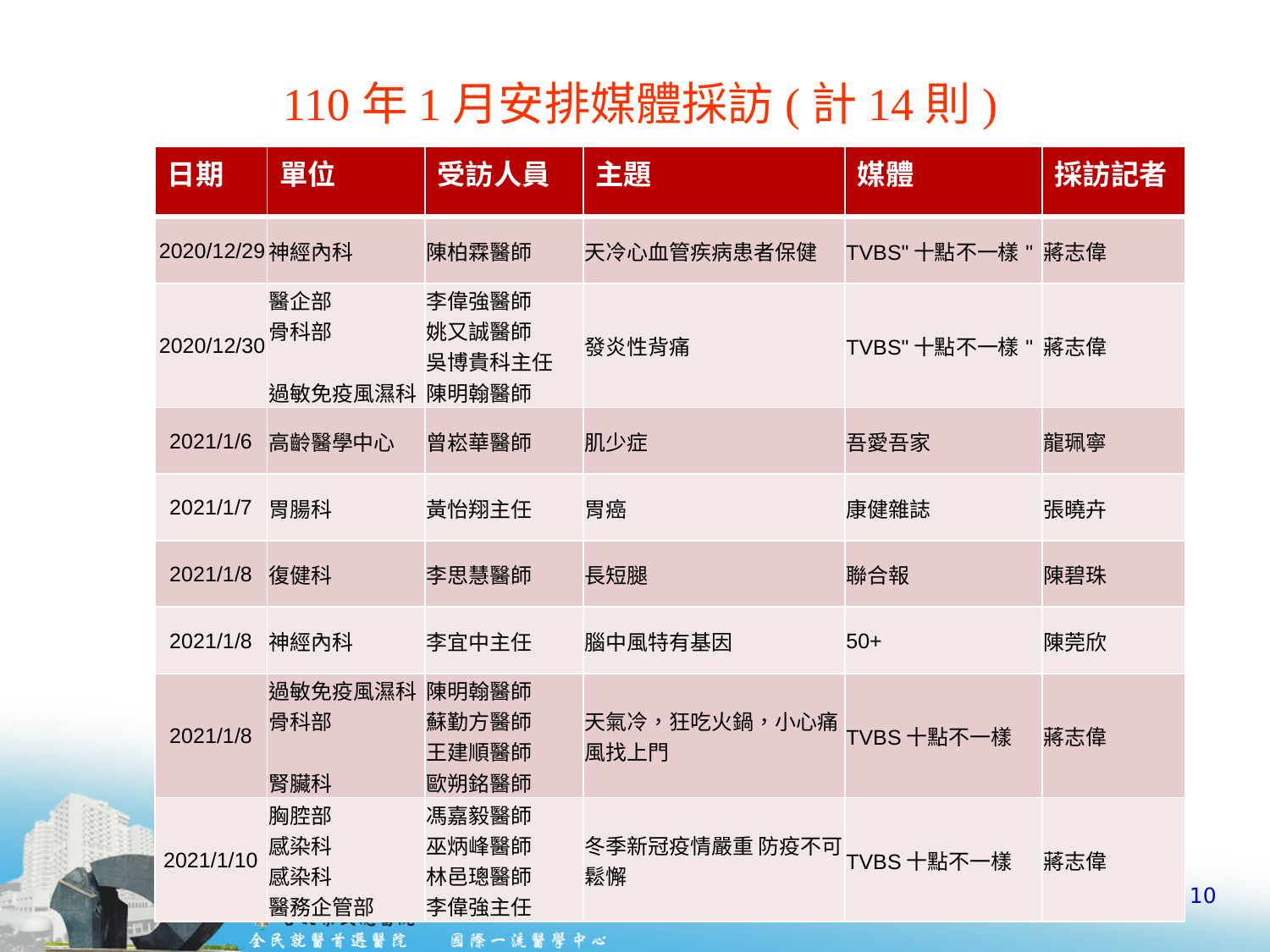

# 110年1月安排媒體採訪(計14則)
| 日期 | 單位 | 受訪人員 | 主題 | 媒體 | 採訪記者 |
| --- | --- | --- | --- | --- | --- |
| 2020/12/29 | 神經內科 | 陳柏霖醫師 | 天冷心血管疾病患者保健 | TVBS"十點不一樣" | 蔣志偉 |
| 2020/12/30 | 醫企部 骨科部 過敏免疫風濕科 | 李偉強醫師 姚又誠醫師 吳博貴科主任 陳明翰醫師 | 發炎性背痛 | TVBS"十點不一樣" | 蔣志偉 |
| 2021/1/6 | 高齡醫學中心 | 曾崧華醫師 | 肌少症 | 吾愛吾家 | 龍珮寧 |
| 2021/1/7 | 胃腸科 | 黃怡翔主任 | 胃癌 | 康健雜誌 | 張曉卉 |
| 2021/1/8 | 復健科 | 李思慧醫師 | 長短腿 | 聯合報 | 陳碧珠 |
| 2021/1/8 | 神經內科 | 李宜中主任 | 腦中風特有基因 | 50+ | 陳莞欣 |
| 2021/1/8 | 過敏免疫風濕科 骨科部 腎臟科 | 陳明翰醫師 蘇勤方醫師 王建順醫師 歐朔銘醫師 | 天氣冷，狂吃火鍋，小心痛風找上門 | TVBS十點不一樣 | 蔣志偉 |
| 2021/1/10 | 胸腔部 感染科 感染科 醫務企管部 | 馮嘉毅醫師 巫炳峰醫師 林邑璁醫師 李偉強主任 | 冬季新冠疫情嚴重 防疫不可鬆懈 | TVBS十點不一樣 | 蔣志偉 |
10